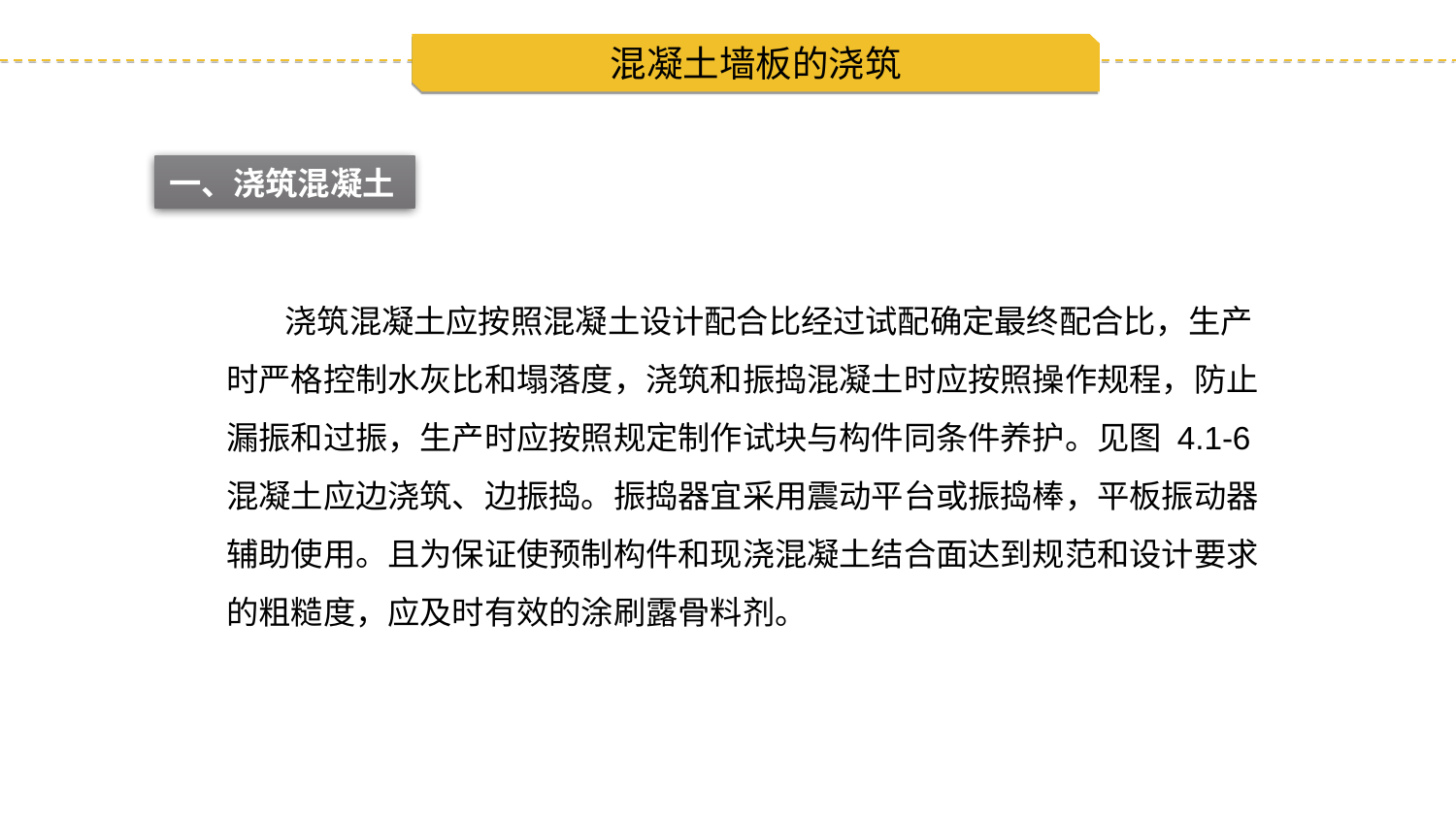

混凝土墙板的浇筑
一、浇筑混凝土
       浇筑混凝土应按照混凝土设计配合比经过试配确定最终配合比，生产时严格控制水灰比和塌落度，浇筑和振捣混凝土时应按照操作规程，防止漏振和过振，生产时应按照规定制作试块与构件同条件养护。见图 4.1-6混凝土应边浇筑、边振捣。振捣器宜采用震动平台或振捣棒，平板振动器辅助使用。且为保证使预制构件和现浇混凝土结合面达到规范和设计要求的粗糙度，应及时有效的涂刷露骨料剂。